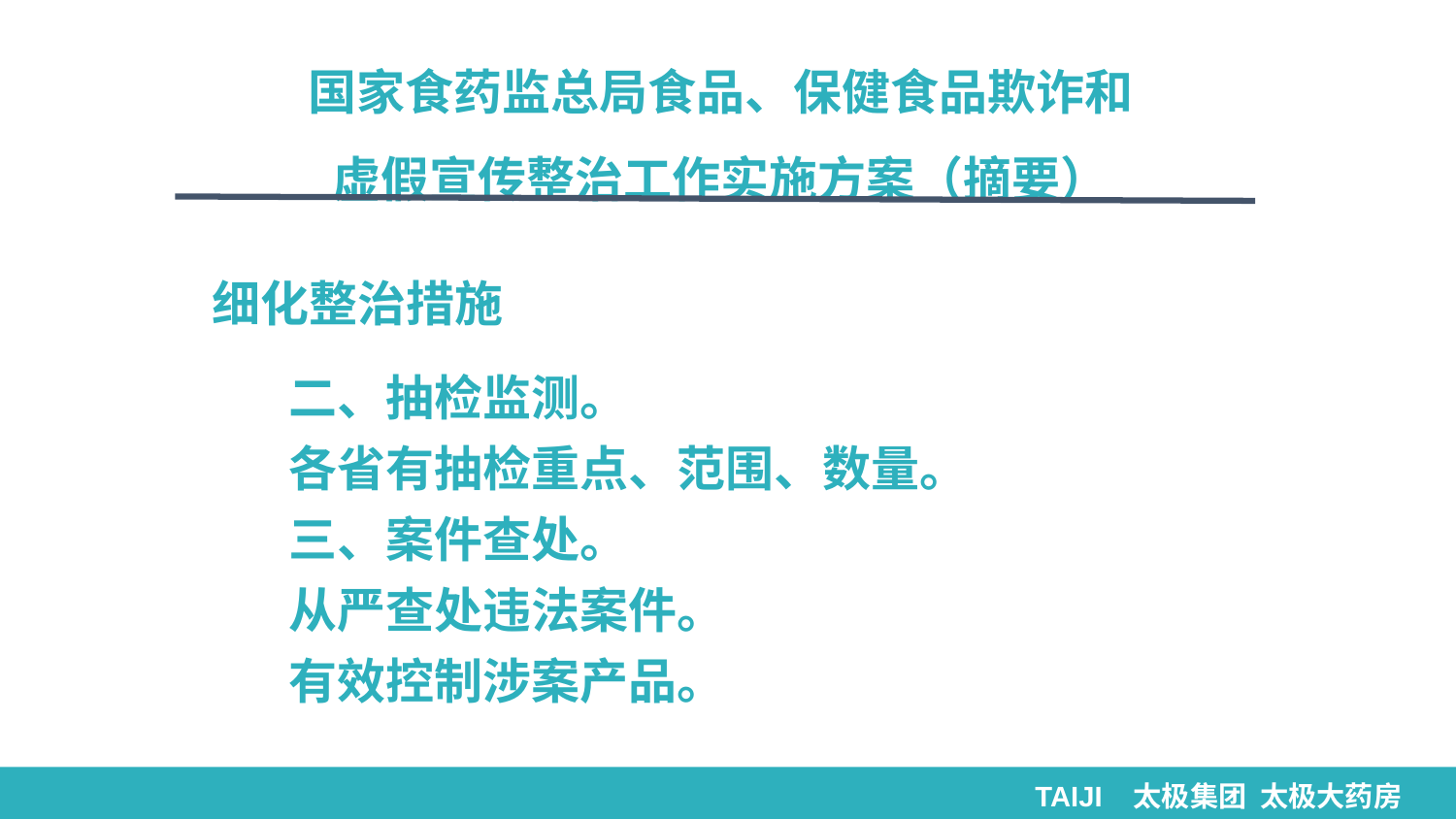

国家食药监总局食品、保健食品欺诈和
虚假宣传整治工作实施方案（摘要）
细化整治措施
      二、抽检监测。
      各省有抽检重点、范围、数量。
      三、案件查处。
      从严查处违法案件。
      有效控制涉案产品。

TAIJI   太极集团  太极大药房